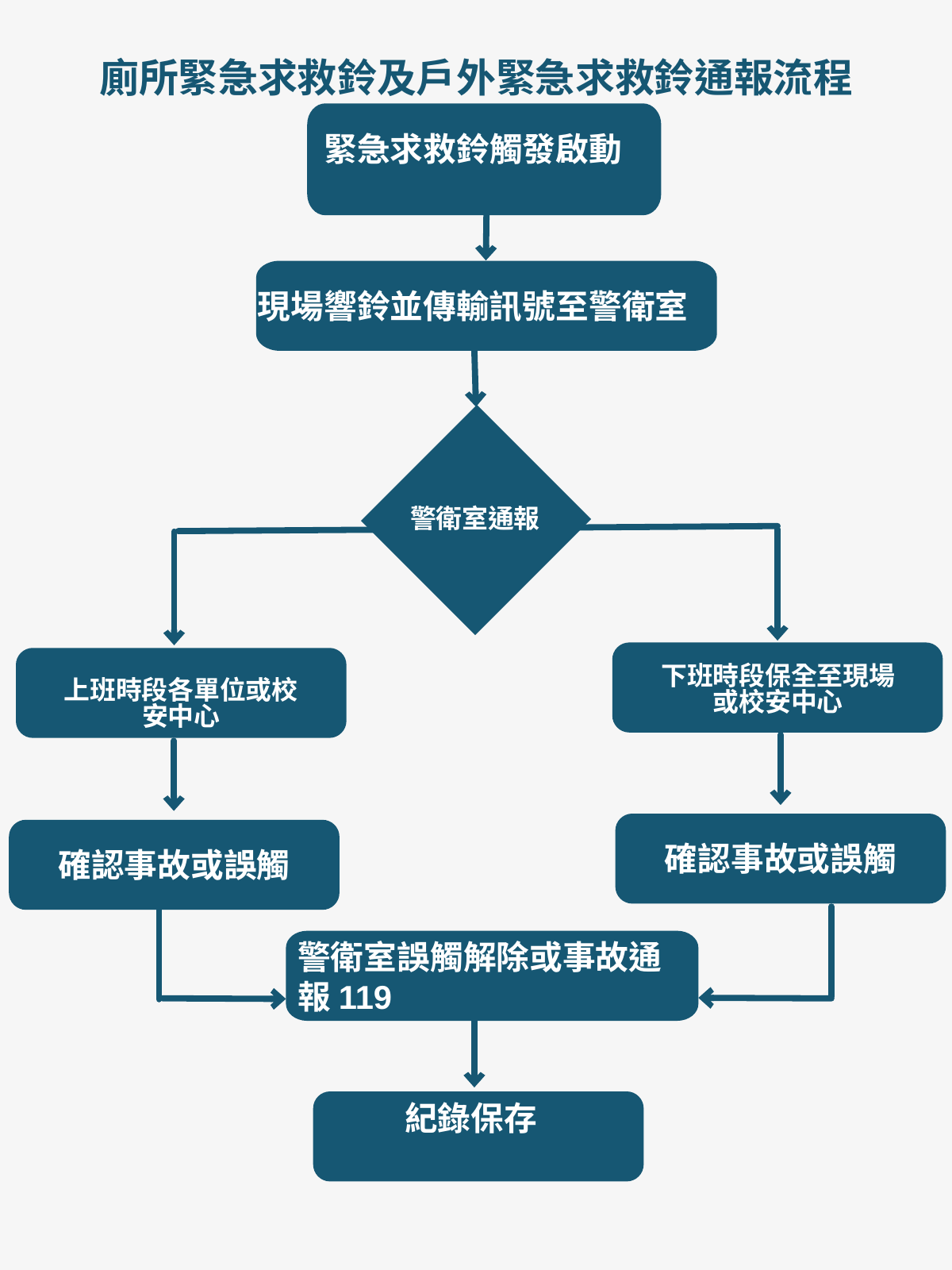

廁所緊急求救鈴及戶外緊急求救鈴通報流程

緊急求救鈴觸發啟動

現場響鈴並傳輸訊號至警衛室

警衛室通報

下班時段保全至現場或校安中心

上班時段各單位或校安中心

確認事故或誤觸

確認事故或誤觸

警衛室誤觸解除或事故通報119

紀錄保存